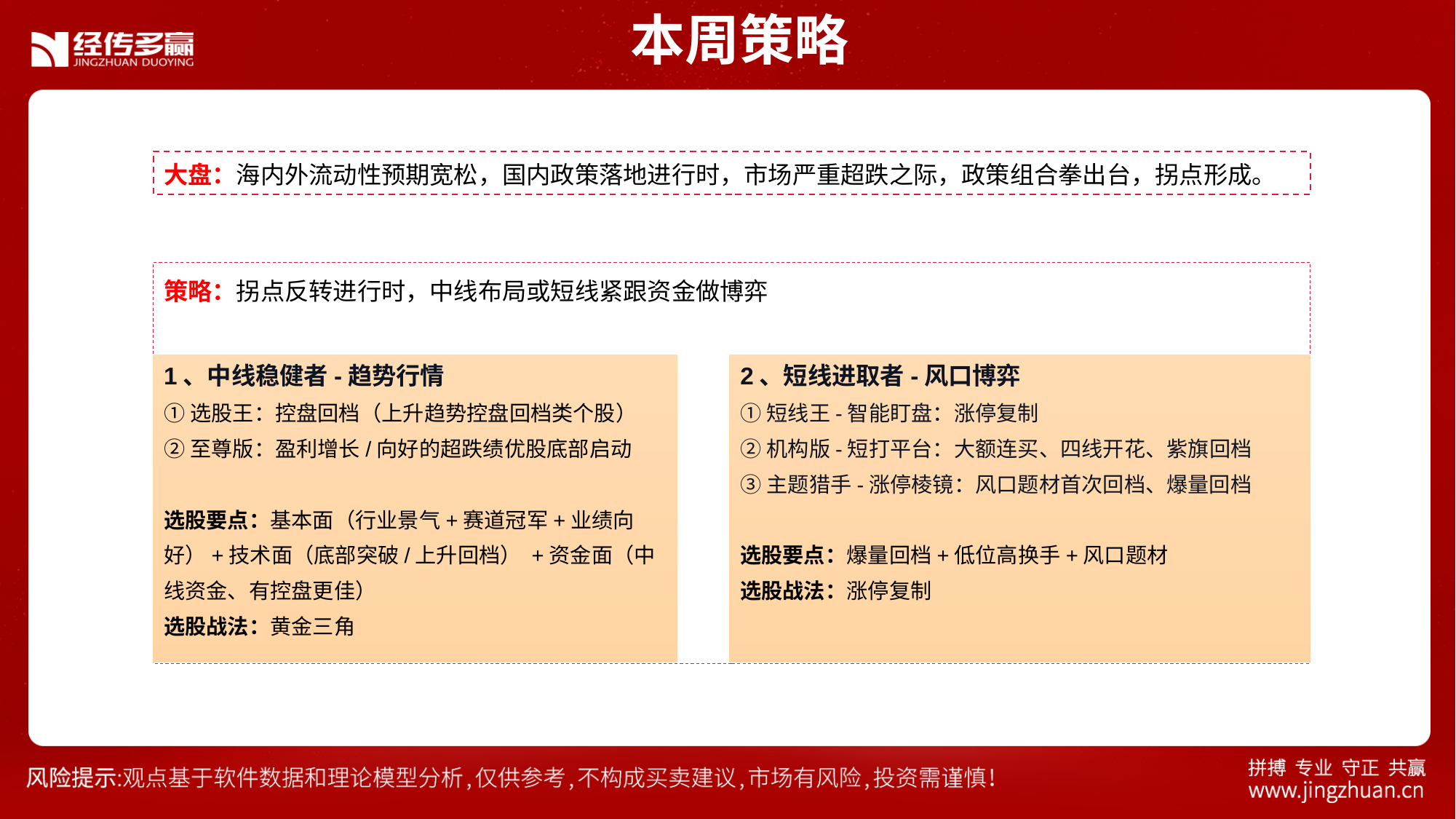

本周策略
大盘：海内外流动性预期宽松，国内政策落地进行时，市场严重超跌之际，政策组合拳出台，拐点形成。
策略：拐点反转进行时，中线布局或短线紧跟资金做博弈
1、中线稳健者-趋势行情
①选股王：控盘回档（上升趋势控盘回档类个股）
②至尊版：盈利增长/向好的超跌绩优股底部启动

选股要点：基本面（行业景气+赛道冠军+业绩向好）+技术面（底部突破/上升回档） +资金面（中线资金、有控盘更佳）
选股战法：黄金三角

2、短线进取者-风口博弈
①短线王-智能盯盘：涨停复制
②机构版-短打平台：大额连买、四线开花、紫旗回档
③主题猎手-涨停棱镜：风口题材首次回档、爆量回档

选股要点：爆量回档+低位高换手+风口题材
选股战法：涨停复制